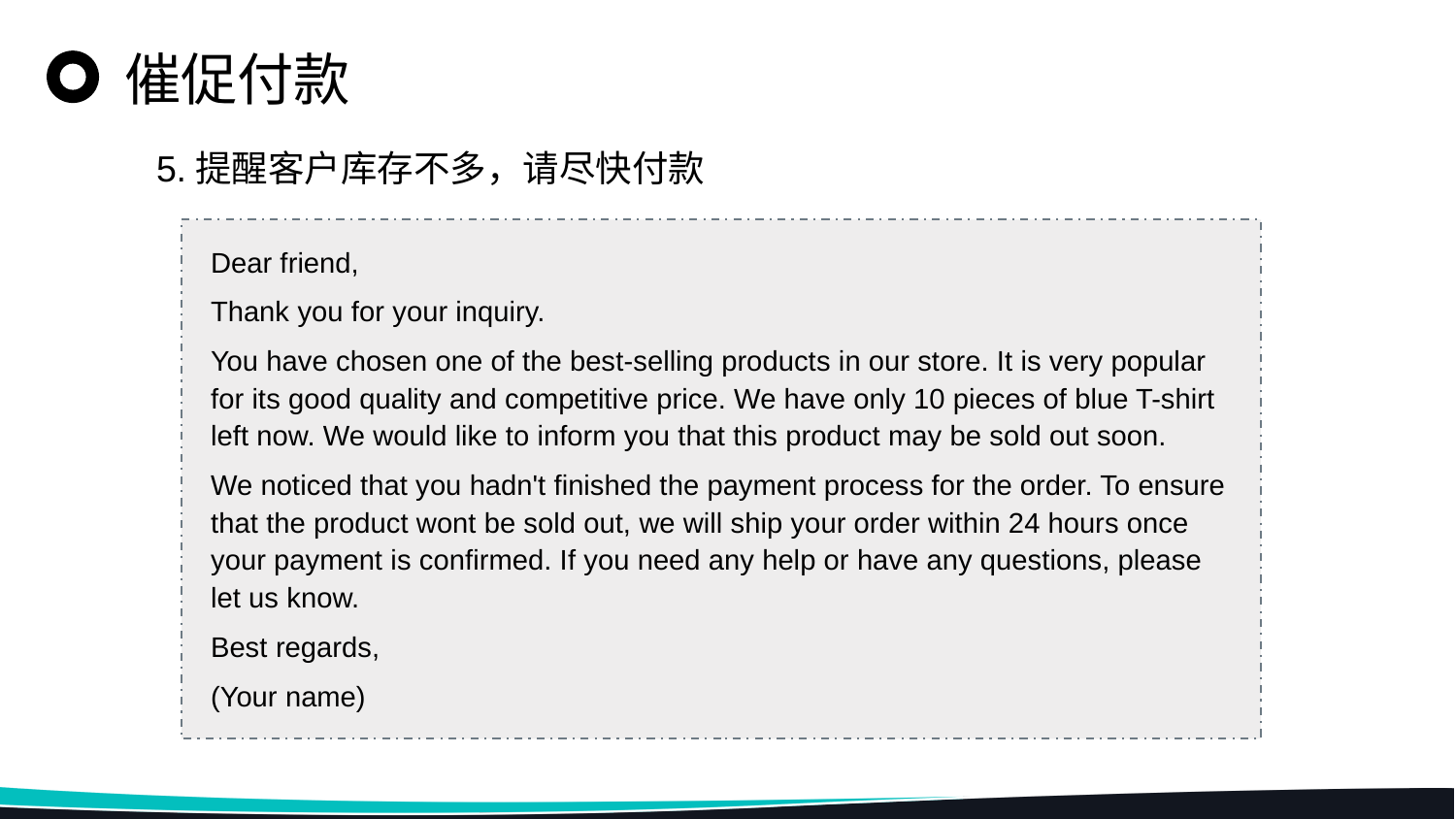

催促付款
5.提醒客户库存不多，请尽快付款

Dear friend,
Thank you for your inquiry.
You have chosen one of the best-selling products in our store. It is very popular for its good quality and competitive price. We have only 10 pieces of blue T-shirt left now. We would like to inform you that this product may be sold out soon.
We noticed that you hadn't finished the payment process for the order. To ensure that the product wont be sold out, we will ship your order within 24 hours once your payment is confirmed. If you need any help or have any questions, please let us know.
Best regards,
(Your name)